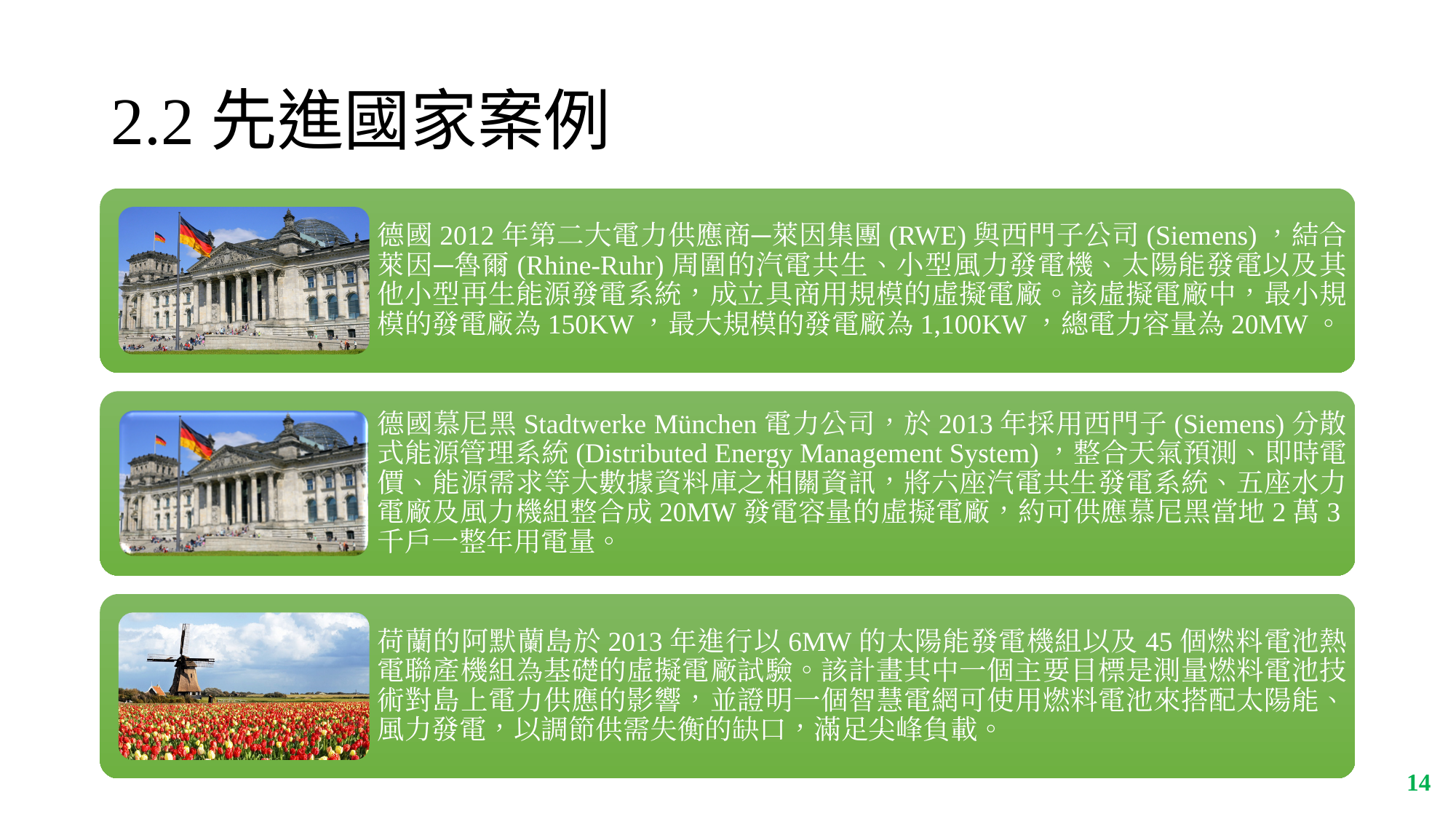

# 2.2先進國家案例

德國2012年第二大電力供應商─萊因集團(RWE)與西門子公司(Siemens)，結合萊因─魯爾(Rhine-Ruhr)周圍的汽電共生、小型風力發電機、太陽能發電以及其他小型再生能源發電系統，成立具商用規模的虛擬電廠。該虛擬電廠中，最小規模的發電廠為150KW，最大規模的發電廠為1,100KW，總電力容量為20MW。

德國慕尼黑Stadtwerke München電力公司，於2013年採用西門子(Siemens)分散式能源管理系統(Distributed Energy Management System)，整合天氣預測、即時電價、能源需求等大數據資料庫之相關資訊，將六座汽電共生發電系統、五座水力電廠及風力機組整合成20MW發電容量的虛擬電廠，約可供應慕尼黑當地2萬3千戶一整年用電量。

荷蘭的阿默蘭島於2013年進行以6MW的太陽能發電機組以及45個燃料電池熱電聯產機組為基礎的虛擬電廠試驗。該計畫其中一個主要目標是測量燃料電池技術對島上電力供應的影響，並證明一個智慧電網可使用燃料電池來搭配太陽能、風力發電，以調節供需失衡的缺口，滿足尖峰負載。

14